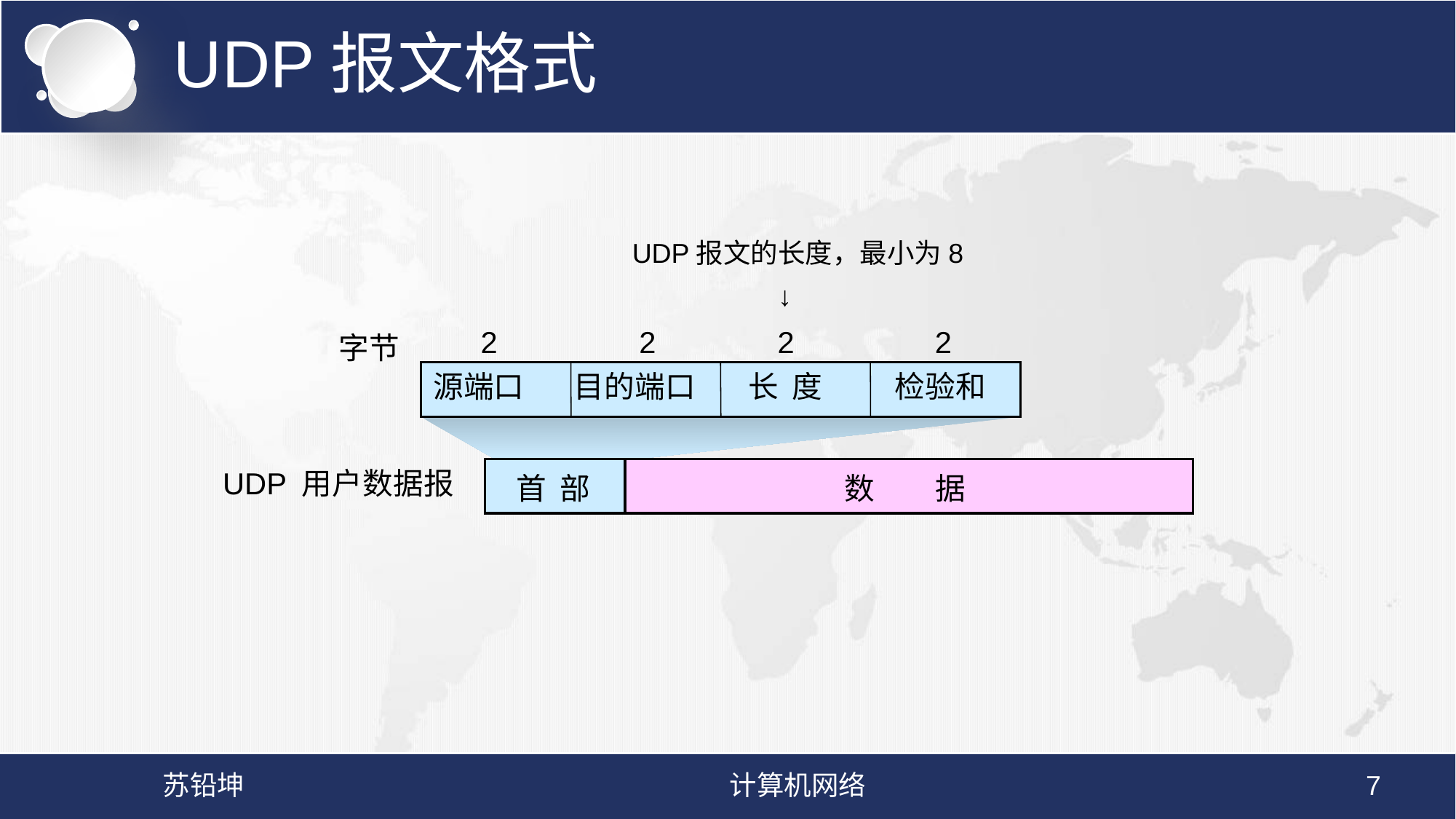

# UDP报文格式

UDP报文的长度，最小为8
↓
2
2
2
2
字节
长  度
源端口
目的端口
检验和

UDP 用户数据报
首  部
数         据
苏铅坤
计算机网络
7